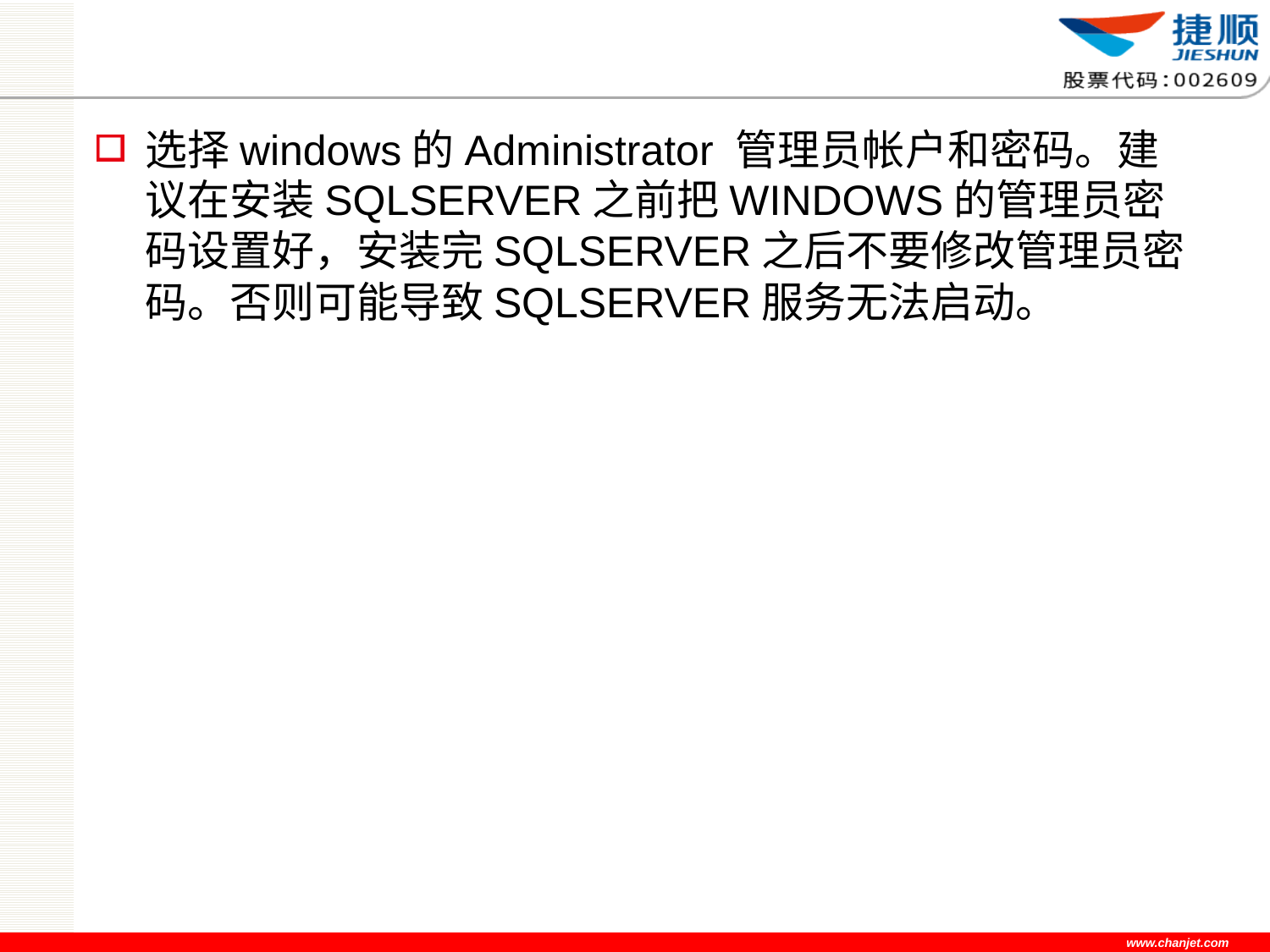

#
选择windows的Administrator 管理员帐户和密码。建议在安装SQLSERVER之前把WINDOWS的管理员密码设置好，安装完SQLSERVER之后不要修改管理员密码。否则可能导致SQLSERVER服务无法启动。